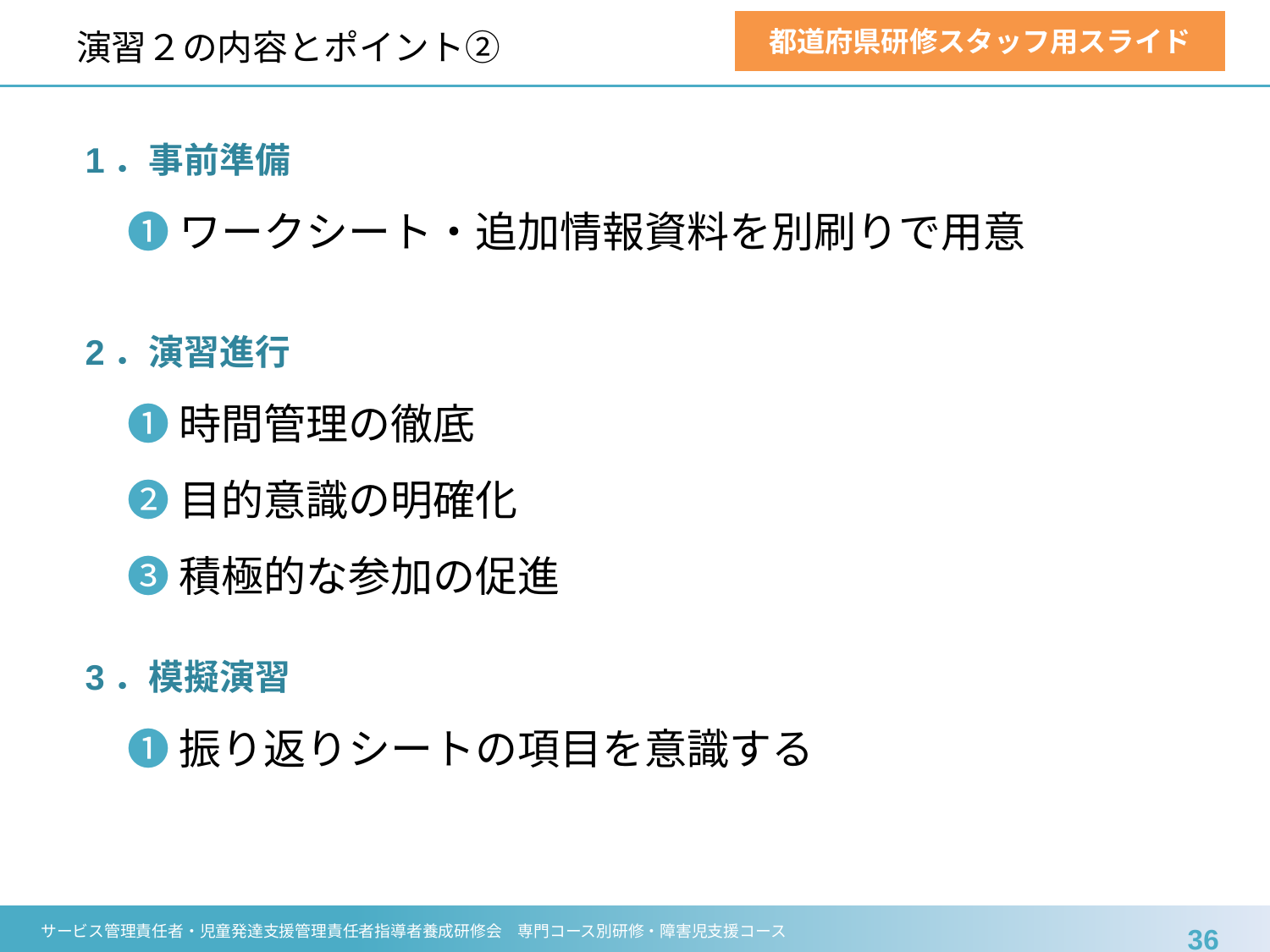

# 演習２の内容とポイント②
都道府県研修スタッフ用スライド
1．事前準備
　❶ ワークシート・追加情報資料を別刷りで用意

2．演習進行
　❶ 時間管理の徹底
　❷ 目的意識の明確化
　❸ 積極的な参加の促進

3．模擬演習
　❶ 振り返りシートの項目を意識する